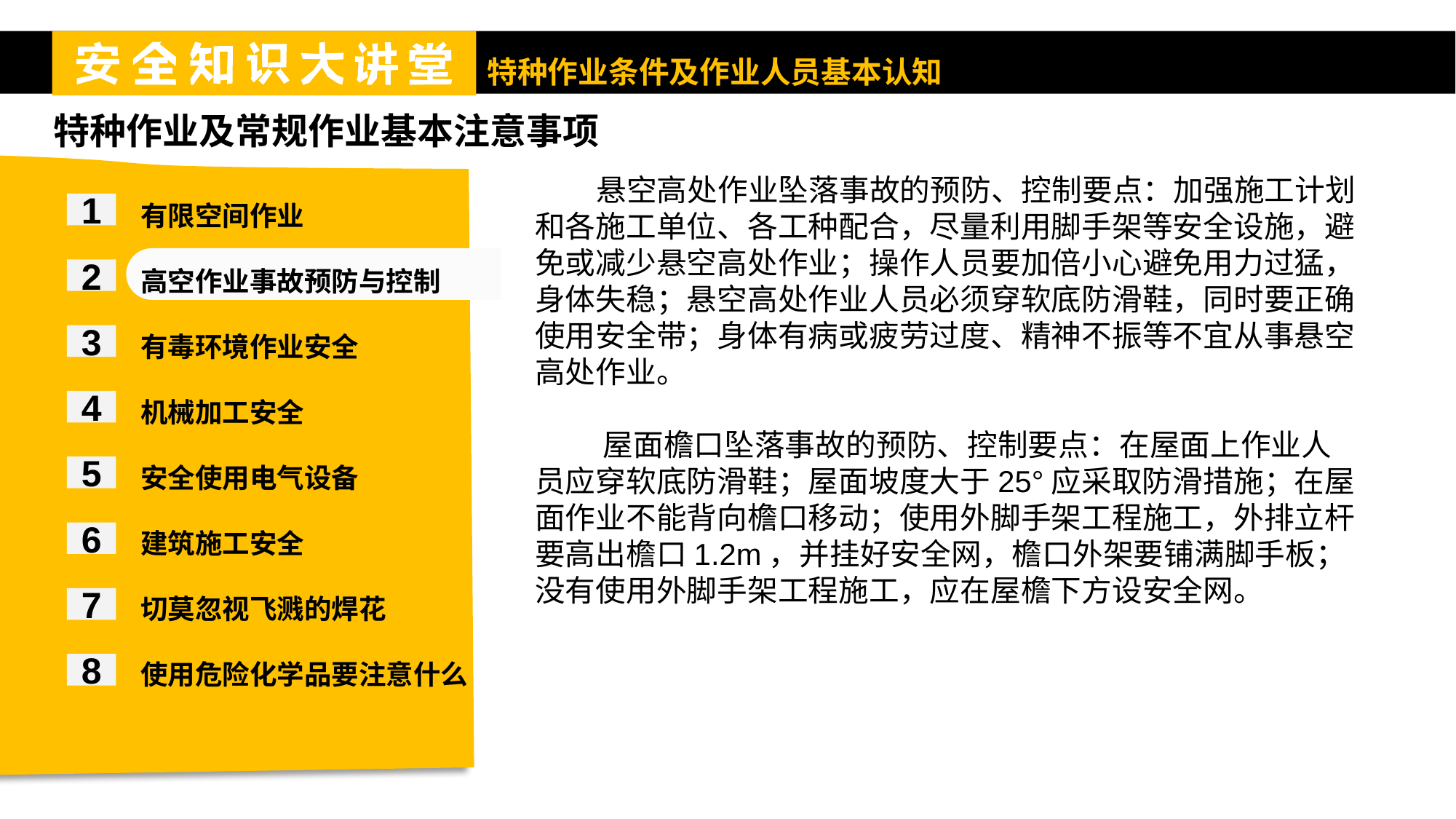

特种作业及常规作业基本注意事项
有限空间作业
高空作业事故预防与控制
有毒环境作业安全
机械加工安全
安全使用电气设备
建筑施工安全
切莫忽视飞溅的焊花
使用危险化学品要注意什么
        悬空高处作业坠落事故的预防、控制要点：加强施工计划和各施工单位、各工种配合，尽量利用脚手架等安全设施，避免或减少悬空高处作业；操作人员要加倍小心避免用力过猛，身体失稳；悬空高处作业人员必须穿软底防滑鞋，同时要正确使用安全带；身体有病或疲劳过度、精神不振等不宜从事悬空高处作业。

         屋面檐口坠落事故的预防、控制要点：在屋面上作业人员应穿软底防滑鞋；屋面坡度大于25°应采取防滑措施；在屋面作业不能背向檐口移动；使用外脚手架工程施工，外排立杆要高出檐口1.2m，并挂好安全网，檐口外架要铺满脚手板；没有使用外脚手架工程施工，应在屋檐下方设安全网。
1
2
3
4
5
6
7
8